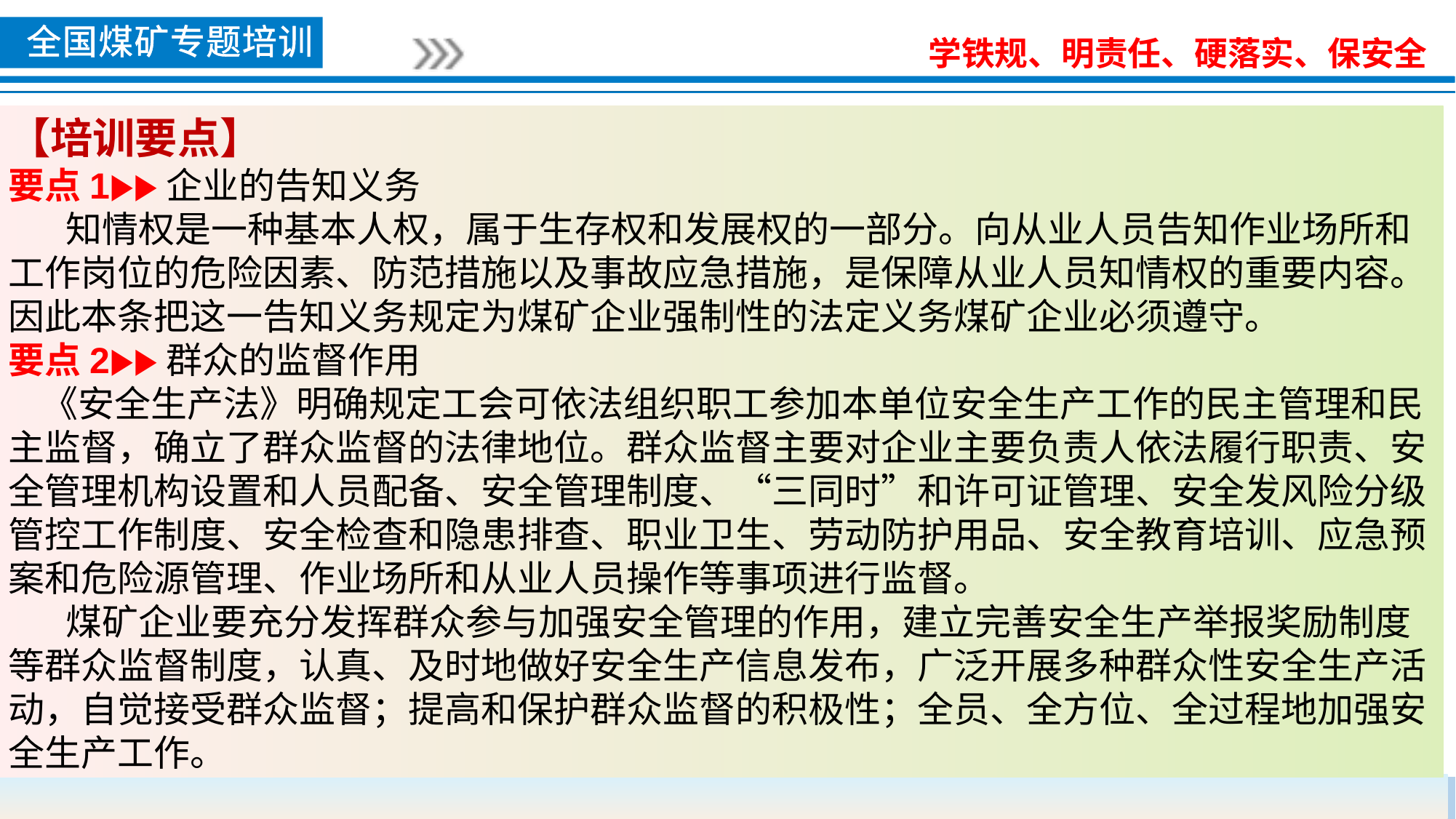

【培训要点】
要点1▶▶企业的告知义务
      知情权是一种基本人权，属于生存权和发展权的一部分。向从业人员告知作业场所和工作岗位的危险因素、防范措施以及事故应急措施，是保障从业人员知情权的重要内容。因此本条把这一告知义务规定为煤矿企业强制性的法定义务煤矿企业必须遵守。
要点2▶▶群众的监督作用
   《安全生产法》明确规定工会可依法组织职工参加本单位安全生产工作的民主管理和民主监督，确立了群众监督的法律地位。群众监督主要对企业主要负责人依法履行职责、安全管理机构设置和人员配备、安全管理制度、“三同时”和许可证管理、安全发风险分级管控工作制度、安全检查和隐患排查、职业卫生、劳动防护用品、安全教育培训、应急预案和危险源管理、作业场所和从业人员操作等事项进行监督。
      煤矿企业要充分发挥群众参与加强安全管理的作用，建立完善安全生产举报奖励制度等群众监督制度，认真、及时地做好安全生产信息发布，广泛开展多种群众性安全生产活动，自觉接受群众监督；提高和保护群众监督的积极性；全员、全方位、全过程地加强安全生产工作。